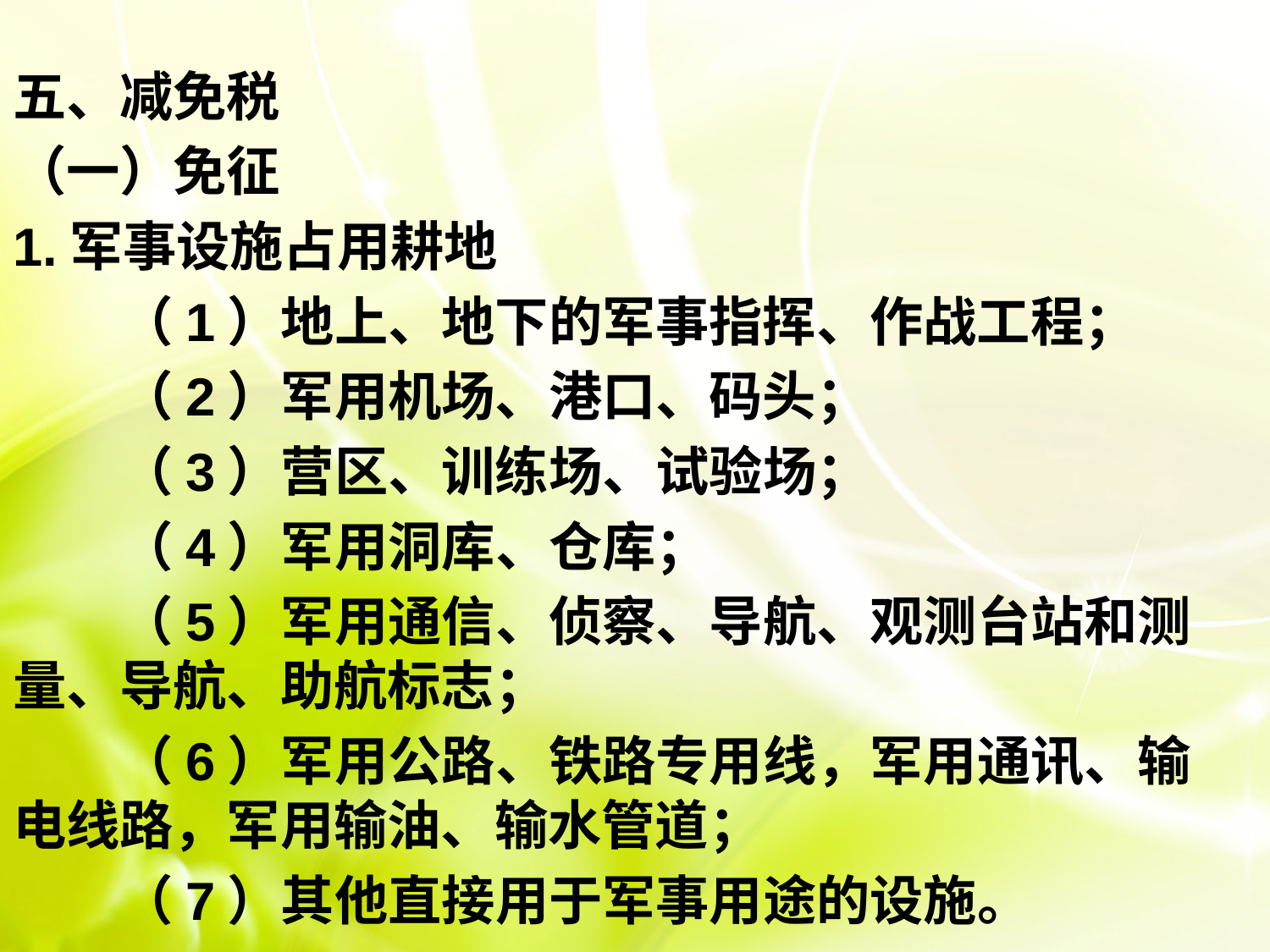

五、减免税
（一）免征
1.军事设施占用耕地
　　（1）地上、地下的军事指挥、作战工程；
　　（2）军用机场、港口、码头；
　　（3）营区、训练场、试验场；
　　（4）军用洞库、仓库；
　　（5）军用通信、侦察、导航、观测台站和测量、导航、助航标志；
　　（6）军用公路、铁路专用线，军用通讯、输电线路，军用输油、输水管道；
　　（7）其他直接用于军事用途的设施。